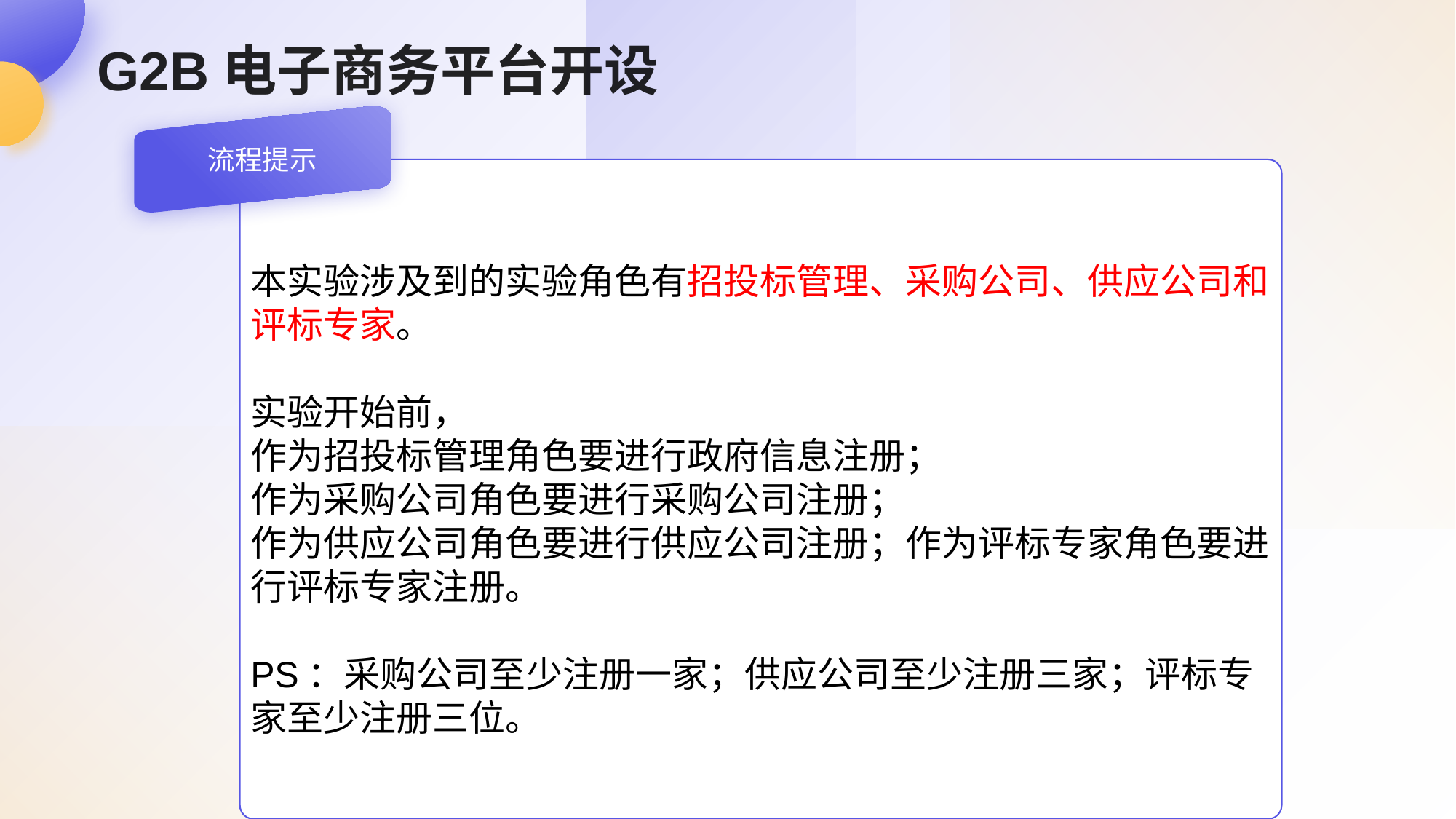

# G2B电子商务平台开设
流程提示

本实验涉及到的实验角色有招投标管理、采购公司、供应公司和评标专家。

实验开始前，
作为招投标管理角色要进行政府信息注册；
作为采购公司角色要进行采购公司注册；
作为供应公司角色要进行供应公司注册；作为评标专家角色要进行评标专家注册。

PS：采购公司至少注册一家；供应公司至少注册三家；评标专家至少注册三位。

5